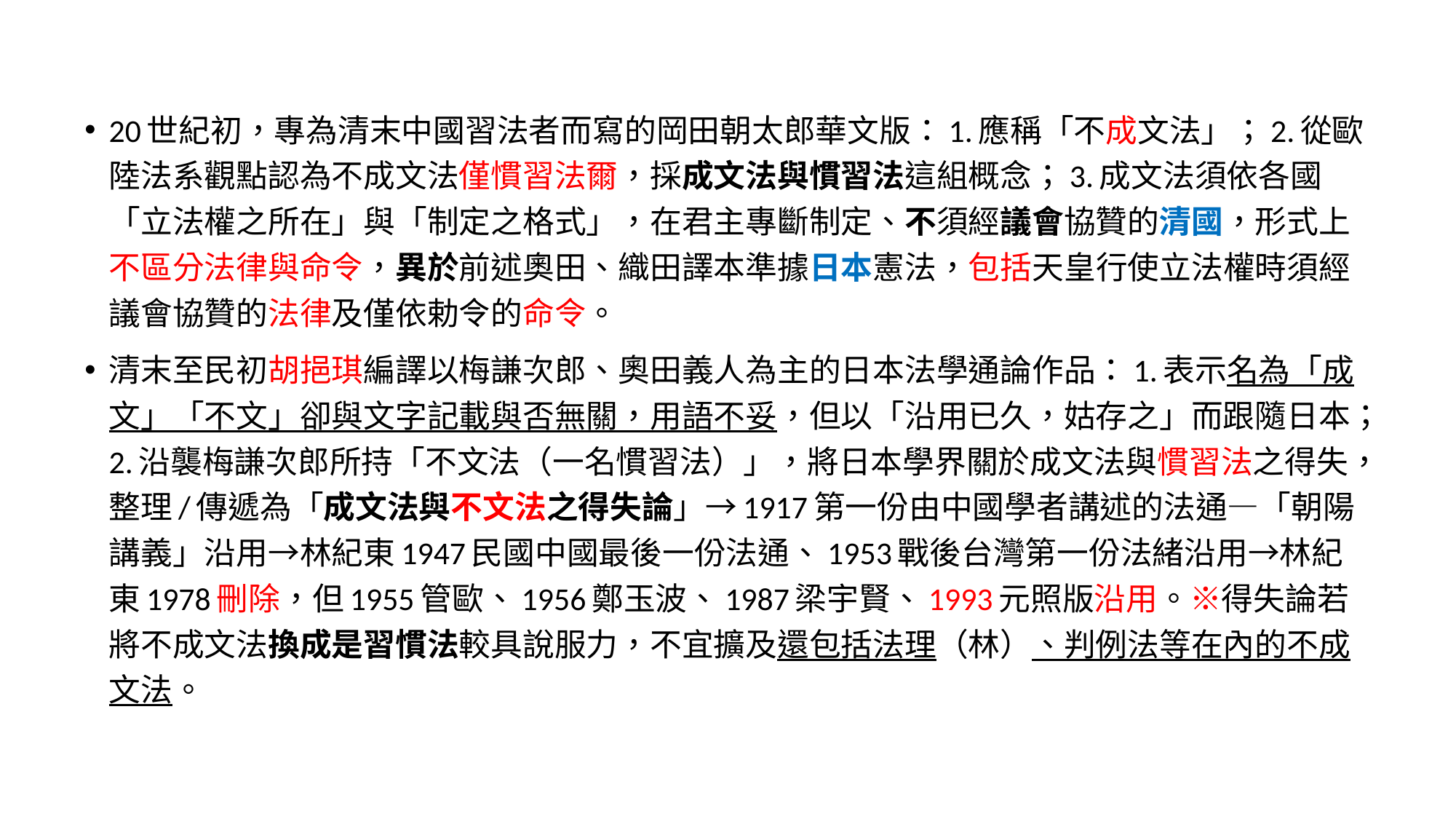

#
20世紀初，專為清末中國習法者而寫的岡田朝太郎華文版：1.應稱「不成文法」；2.從歐陸法系觀點認為不成文法僅慣習法爾，採成文法與慣習法這組概念；3.成文法須依各國「立法權之所在」與「制定之格式」，在君主專斷制定、不須經議會協贊的清國，形式上不區分法律與命令，異於前述奧田、織田譯本準據日本憲法，包括天皇行使立法權時須經議會協贊的法律及僅依勅令的命令。
清末至民初胡挹琪編譯以梅謙次郎、奧田義人為主的日本法學通論作品：1.表示名為「成文」「不文」卻與文字記載與否無關，用語不妥，但以「沿用已久，姑存之」而跟隨日本；2.沿襲梅謙次郎所持「不文法（一名慣習法）」，將日本學界關於成文法與慣習法之得失，整理/傳遞為「成文法與不文法之得失論」→1917第一份由中國學者講述的法通—「朝陽講義」沿用→林紀東1947民國中國最後一份法通、1953戰後台灣第一份法緒沿用→林紀東1978刪除，但1955管歐、1956鄭玉波、1987梁宇賢、1993元照版沿用。※得失論若將不成文法換成是習慣法較具說服力，不宜擴及還包括法理（林）、判例法等在內的不成文法。